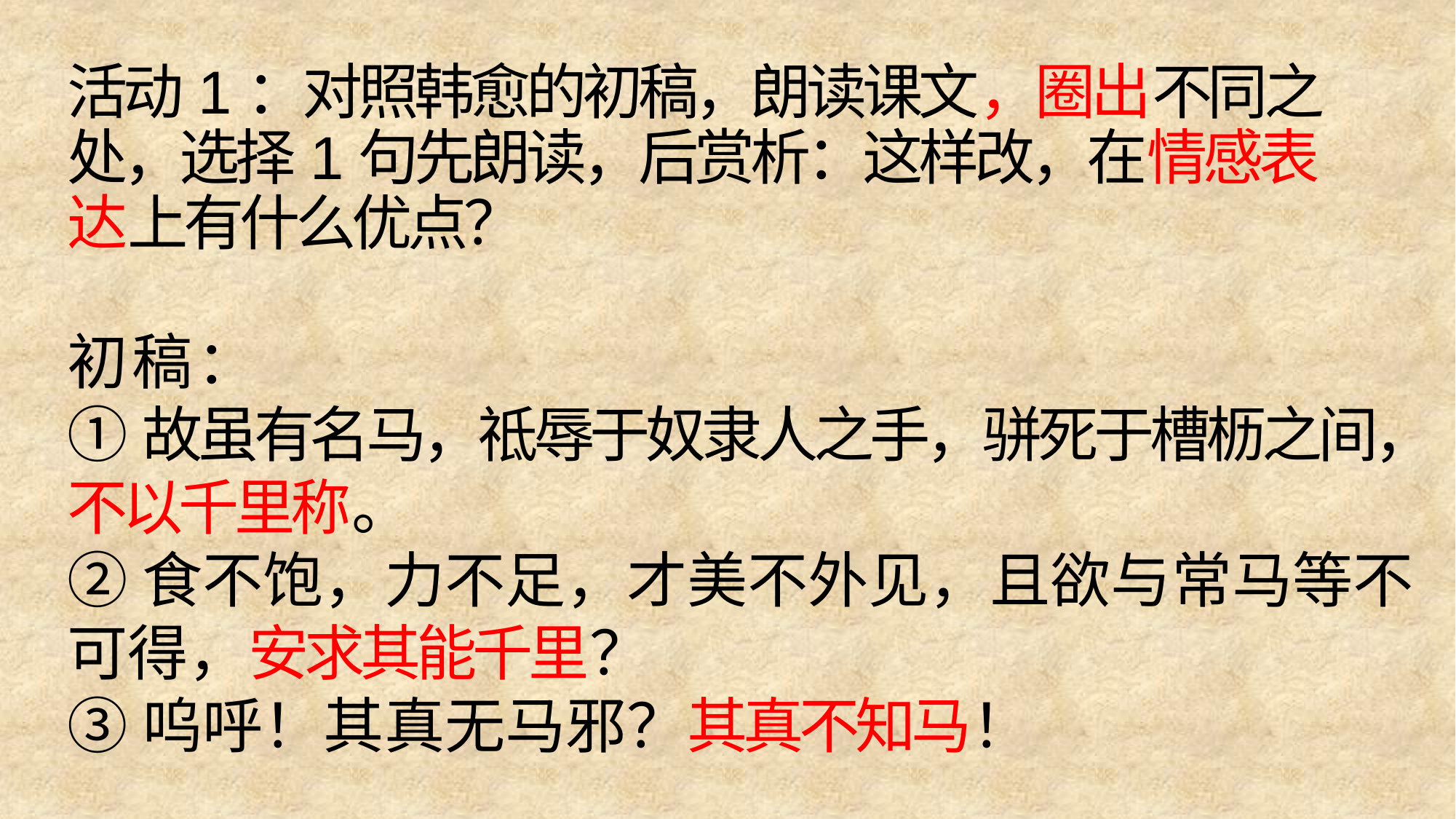

# 活动1：对照韩愈的初稿，朗读课文，圈出不同之处，选择1句先朗读，后赏析：这样改，在情感表达上有什么优点？
初稿：
①故虽有名马，祗辱于奴隶人之手，骈死于槽枥之间，不以千里称。
②食不饱，力不足，才美不外见，且欲与常马等不可得，安求其能千里？
③呜呼！其真无马邪？其真不知马！